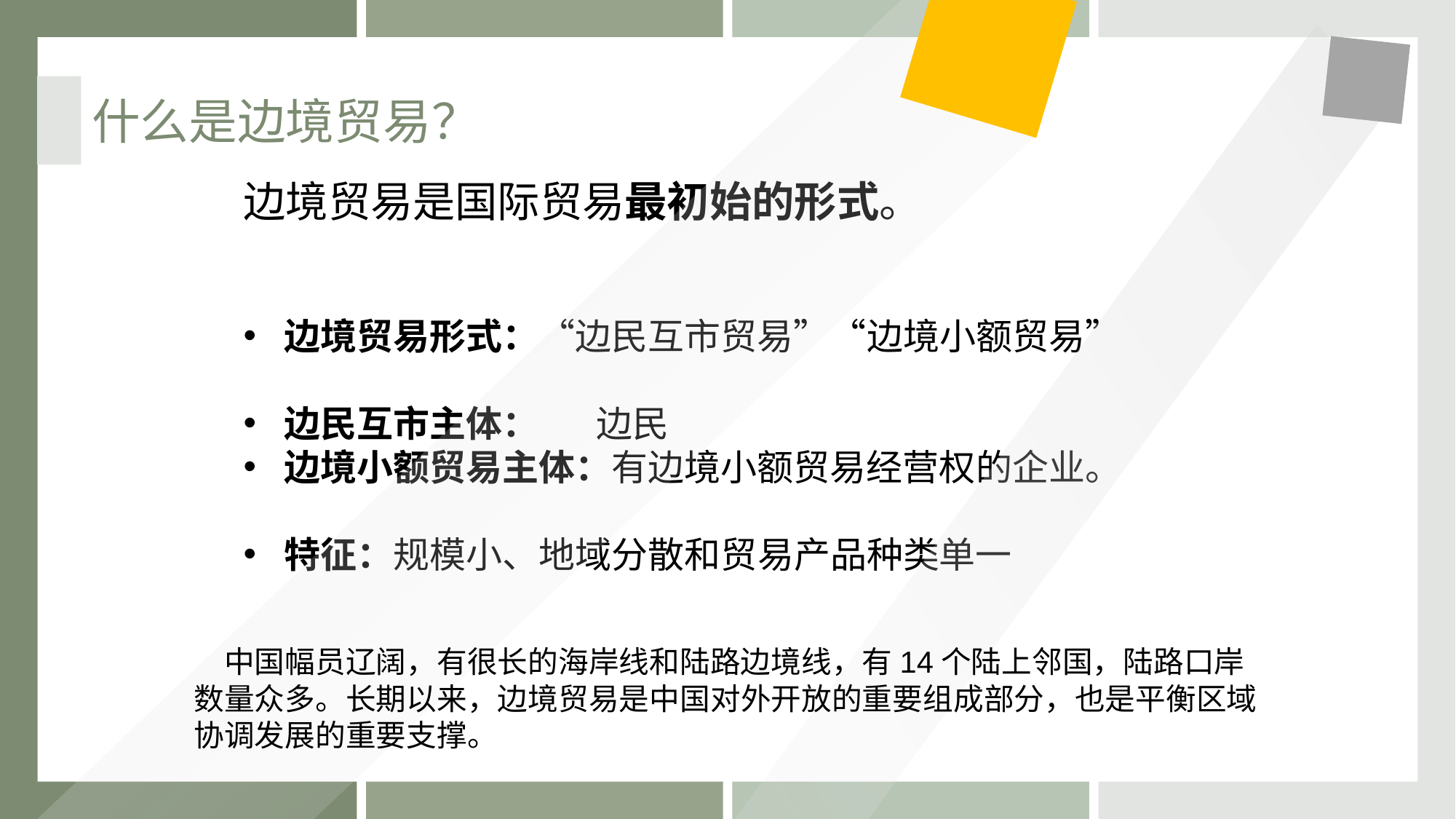

什么是边境贸易？
边境贸易是国际贸易最初始的形式。

边境贸易形式：“边民互市贸易”“边境小额贸易”

边民互市主体：       边民
边境小额贸易主体：有边境小额贸易经营权的企业。

特征：规模小、地域分散和贸易产品种类单一

　中国幅员辽阔，有很长的海岸线和陆路边境线，有14个陆上邻国，陆路口岸数量众多。长期以来，边境贸易是中国对外开放的重要组成部分，也是平衡区域协调发展的重要支撑。